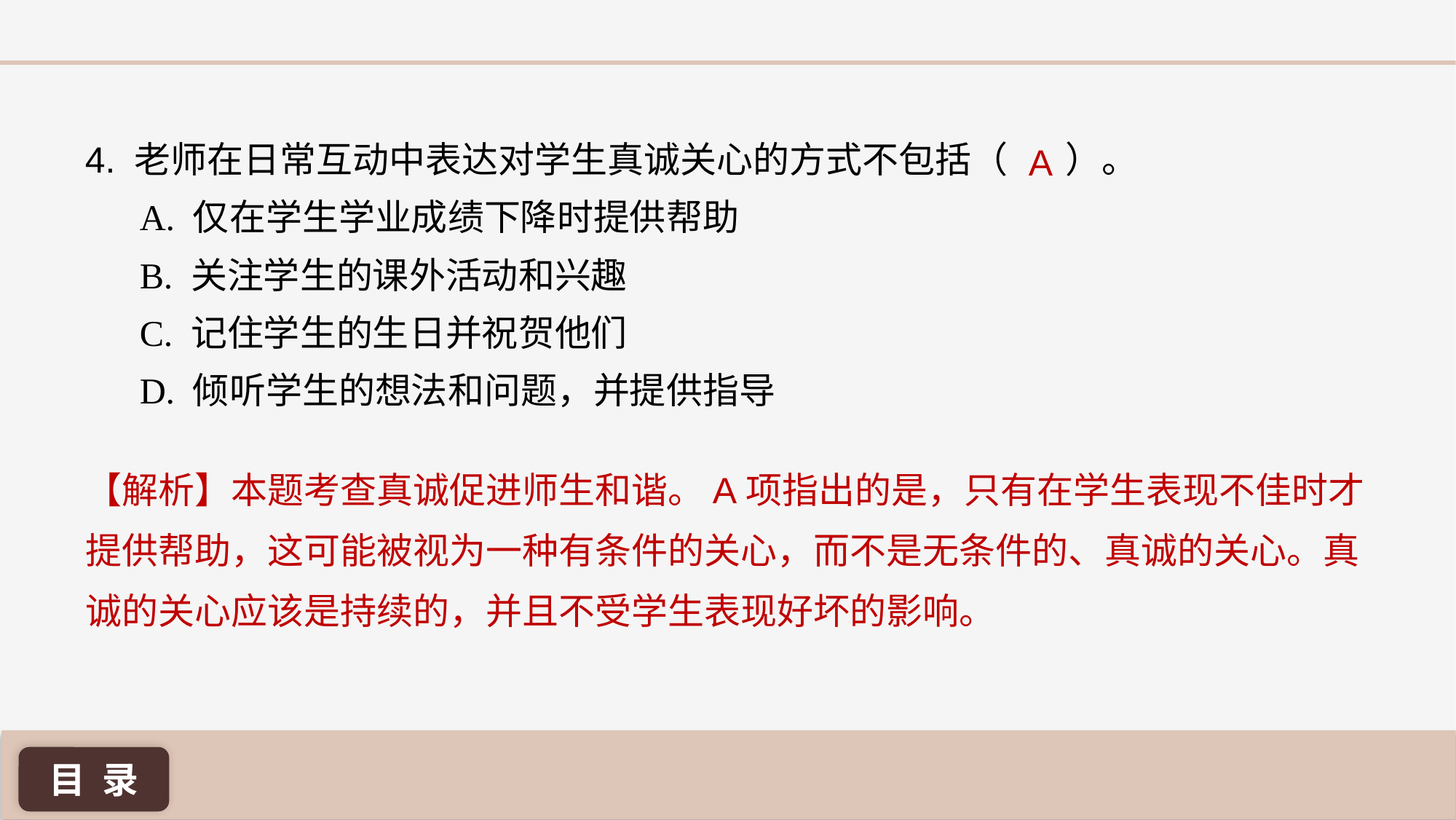

4. 老师在日常互动中表达对学生真诚关心的方式不包括（       ）。
A. 仅在学生学业成绩下降时提供帮助
B. 关注学生的课外活动和兴趣
C. 记住学生的生日并祝贺他们
D. 倾听学生的想法和问题，并提供指导
A
【解析】本题考查真诚促进师生和谐。A项指出的是，只有在学生表现不佳时才提供帮助，这可能被视为一种有条件的关心，而不是无条件的、真诚的关心。真诚的关心应该是持续的，并且不受学生表现好坏的影响。